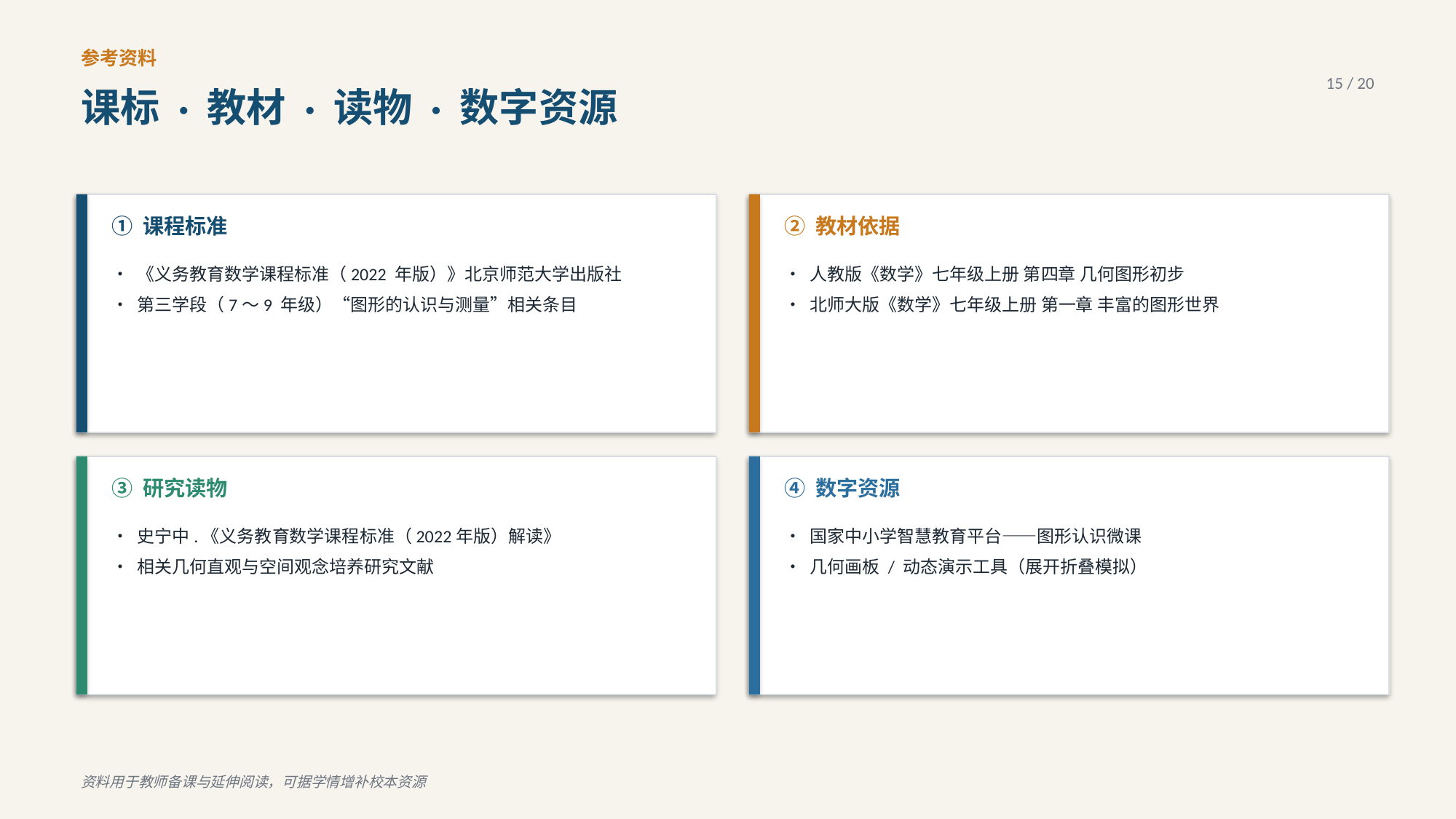

参考资料
15 / 20
课标 · 教材 · 读物 · 数字资源

① 课程标准
② 教材依据
• 《义务教育数学课程标准（2022 年版）》北京师范大学出版社
• 第三学段（7～9 年级）“图形的认识与测量”相关条目
• 人教版《数学》七年级上册 第四章 几何图形初步
• 北师大版《数学》七年级上册 第一章 丰富的图形世界

③ 研究读物
④ 数字资源
• 史宁中.《义务教育数学课程标准（2022年版）解读》
• 相关几何直观与空间观念培养研究文献
• 国家中小学智慧教育平台——图形认识微课
• 几何画板 / 动态演示工具（展开折叠模拟）
资料用于教师备课与延伸阅读，可据学情增补校本资源